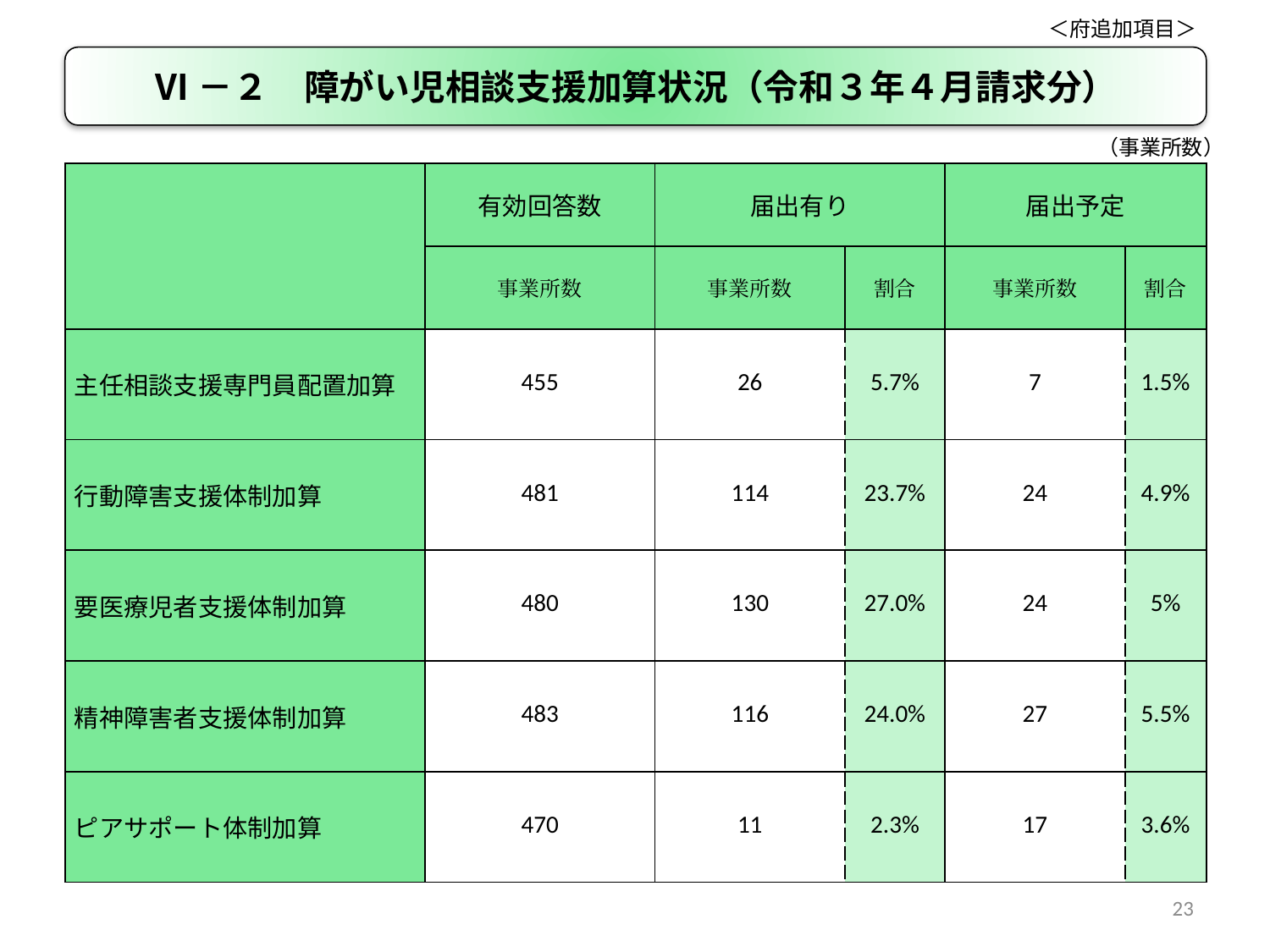

＜府追加項目＞
Ⅵ－２　障がい児相談支援加算状況（令和３年４月請求分）
（事業所数）
|  | 有効回答数 | 届出有り |  | 届出予定 |  |
| --- | --- | --- | --- | --- | --- |
|  | 事業所数 | 事業所数 | 割合 | 事業所数 | 割合 |
| 主任相談支援専門員配置加算 | 455 | 26 | 5.7% | 7 | 1.5% |
| 行動障害支援体制加算 | 481 | 114 | 23.7% | 24 | 4.9% |
| 要医療児者支援体制加算 | 480 | 130 | 27.0% | 24 | 5% |
| 精神障害者支援体制加算 | 483 | 116 | 24.0% | 27 | 5.5% |
| ピアサポート体制加算 | 470 | 11 | 2.3% | 17 | 3.6% |
23